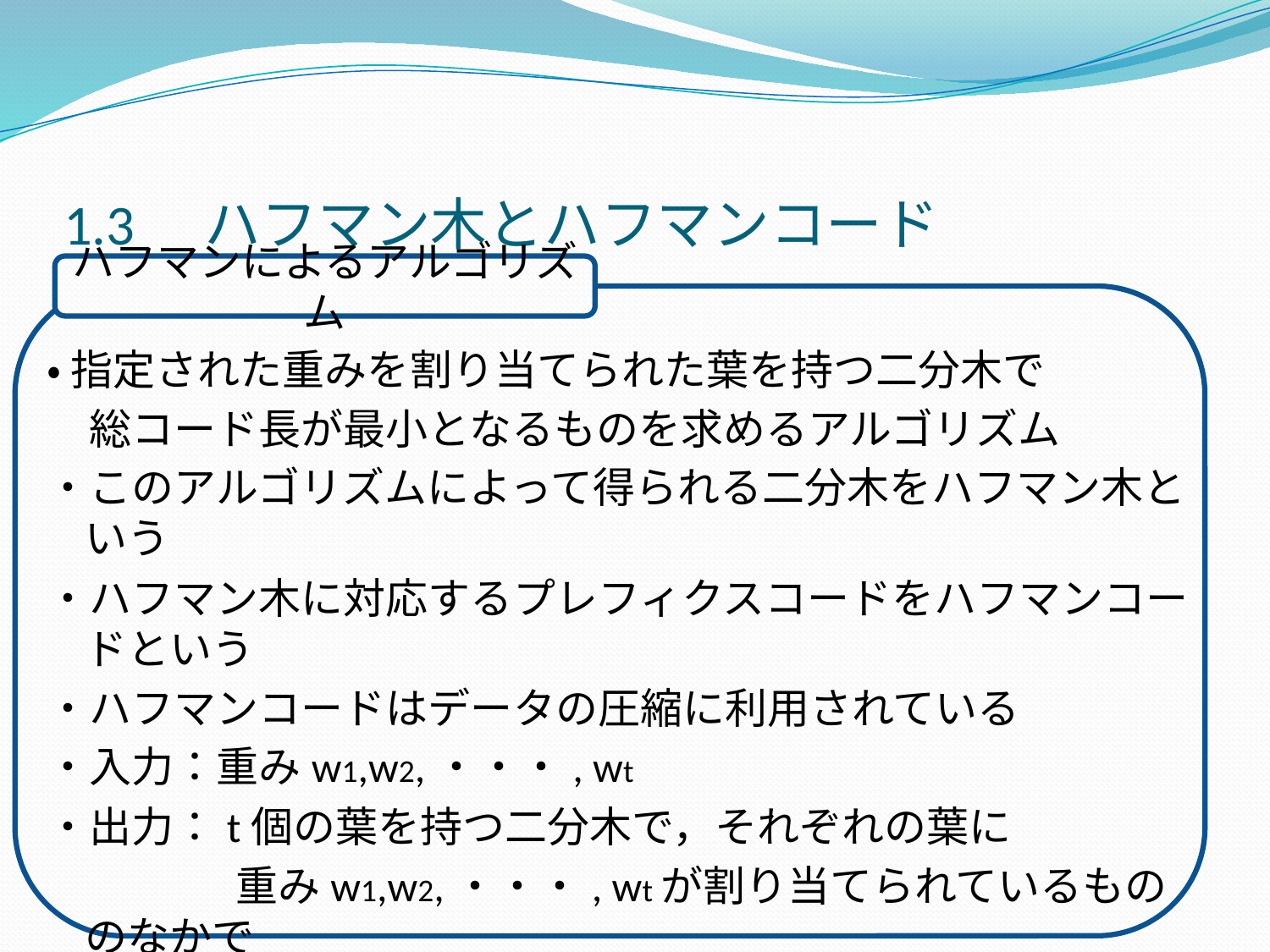

# 1.3　ハフマン木とハフマンコード
ハフマンによるアルゴリズム

・ 指定された重みを割り当てられた葉を持つ二分木で
　総コード長が最小となるものを求めるアルゴリズム
・このアルゴリズムによって得られる二分木をハフマン木という
・ハフマン木に対応するプレフィクスコードをハフマンコードという
・ハフマンコードはデータの圧縮に利用されている
・入力：重みw1,w2,・・・, wt
・出力：t個の葉を持つ二分木で，それぞれの葉に
　　　　  重みw1,w2,・・・, wtが割り当てられているもののなかで
　　　　  総コード長が最小のもの